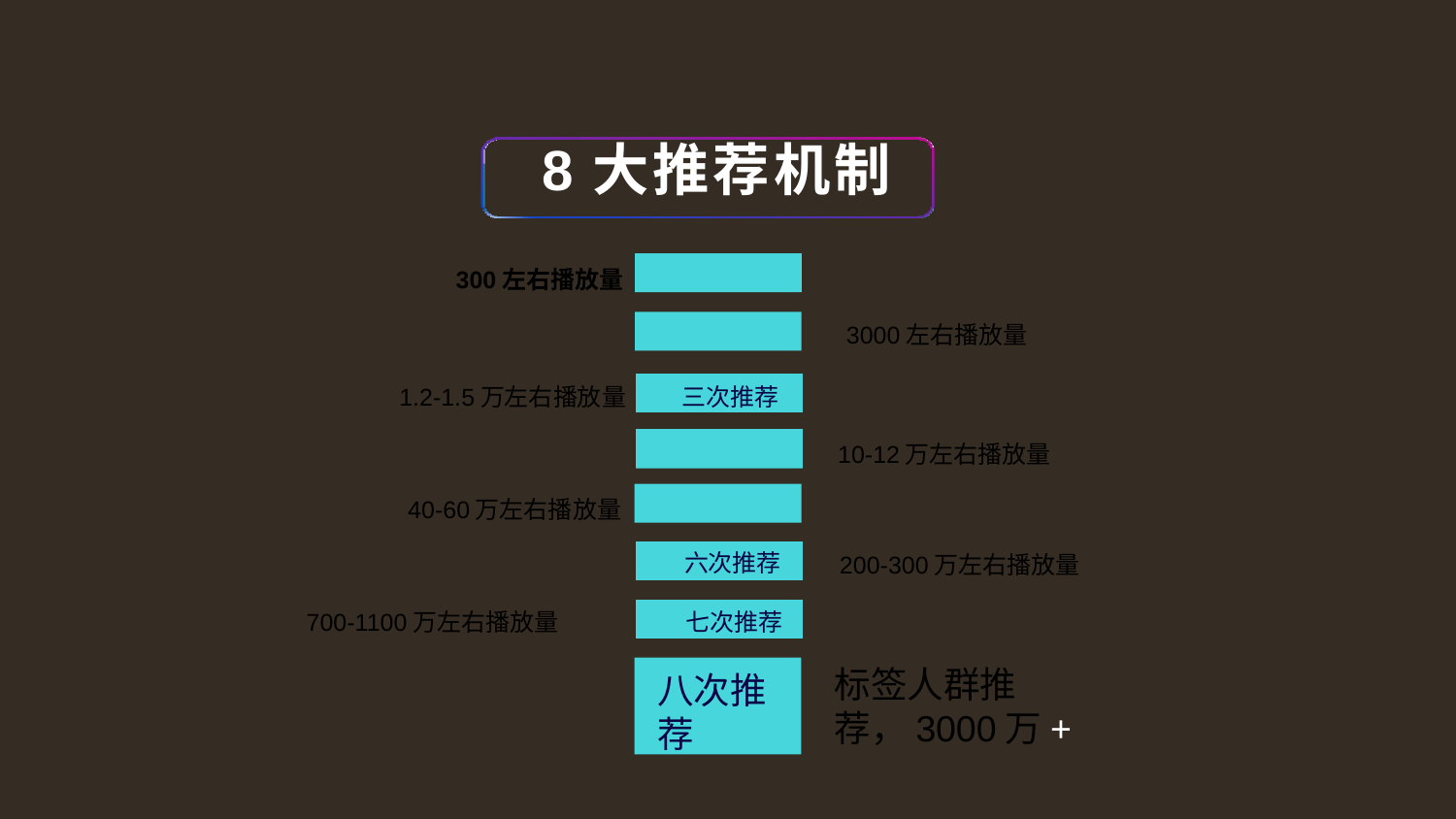

# 8大推荐机制

| 300左右播放量 | 首次曝光 |  |
| --- | --- | --- |
|  | 二次推荐 | 3000左右播放量 |
| 1.2-1.5万左右播放量 | 三次推荐 |  |
|  |  |  |
|  | 四次推荐 | 10-12万左右播放量 |
| 40-60万左右播放量 | 五次推荐 |  |
|  | 六次推荐 | 200-300万左右播放量 |
|  |  |  |
| 700-1100万左右播放量 | 七次推荐 |  |

八次推荐
标签人群推荐，3000万+